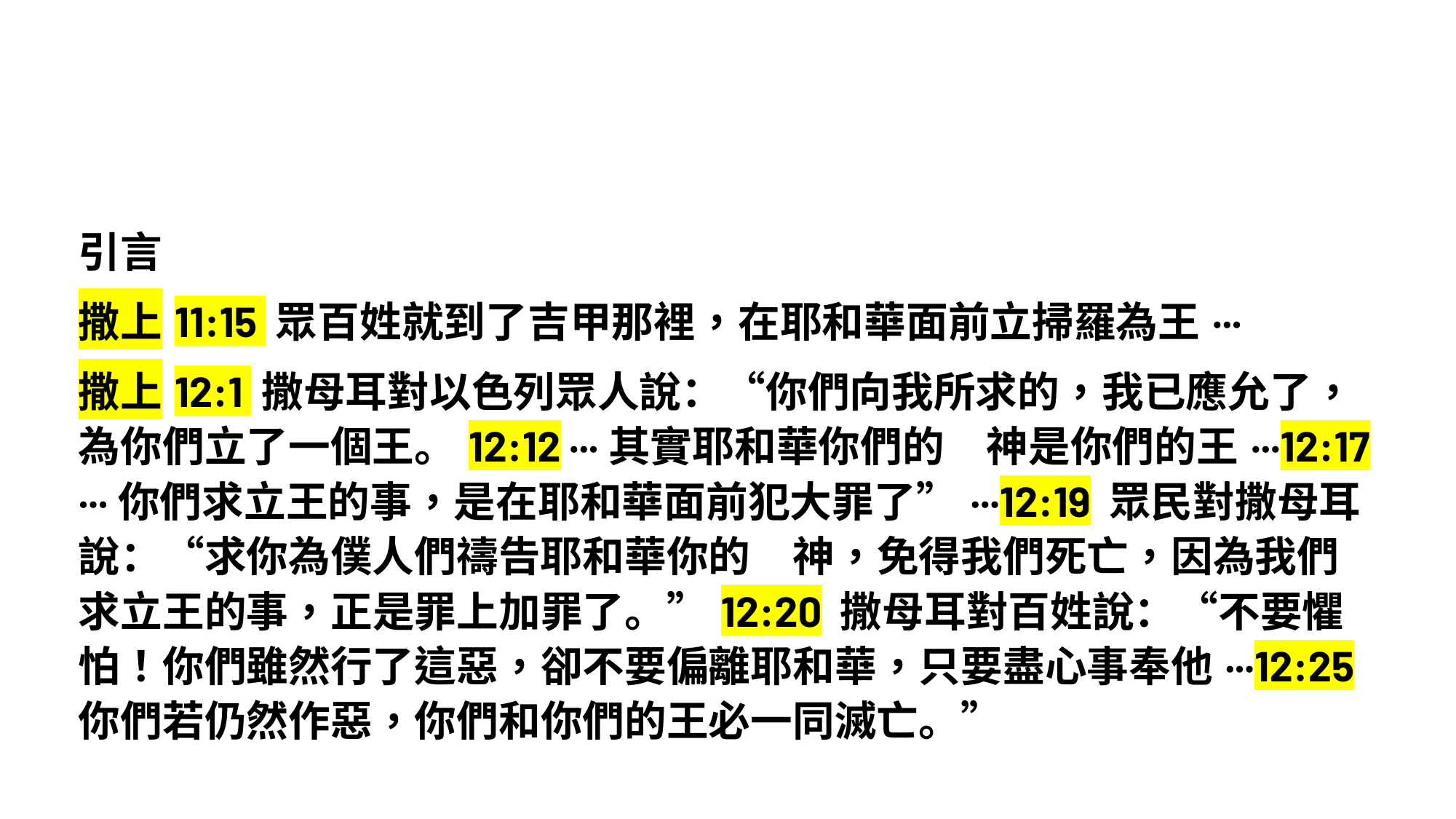

引言
撒上11:15 眾百姓就到了吉甲那裡，在耶和華面前立掃羅為王···
撒上12:1 撒母耳對以色列眾人說：“你們向我所求的，我已應允了，為你們立了一個王。12:12 ···其實耶和華你們的　神是你們的王···12:17 ···你們求立王的事，是在耶和華面前犯大罪了”···12:19 眾民對撒母耳說：“求你為僕人們禱告耶和華你的　神，免得我們死亡，因為我們求立王的事，正是罪上加罪了。”12:20 撒母耳對百姓說：“不要懼怕！你們雖然行了這惡，卻不要偏離耶和華，只要盡心事奉他···12:25 你們若仍然作惡，你們和你們的王必一同滅亡。”